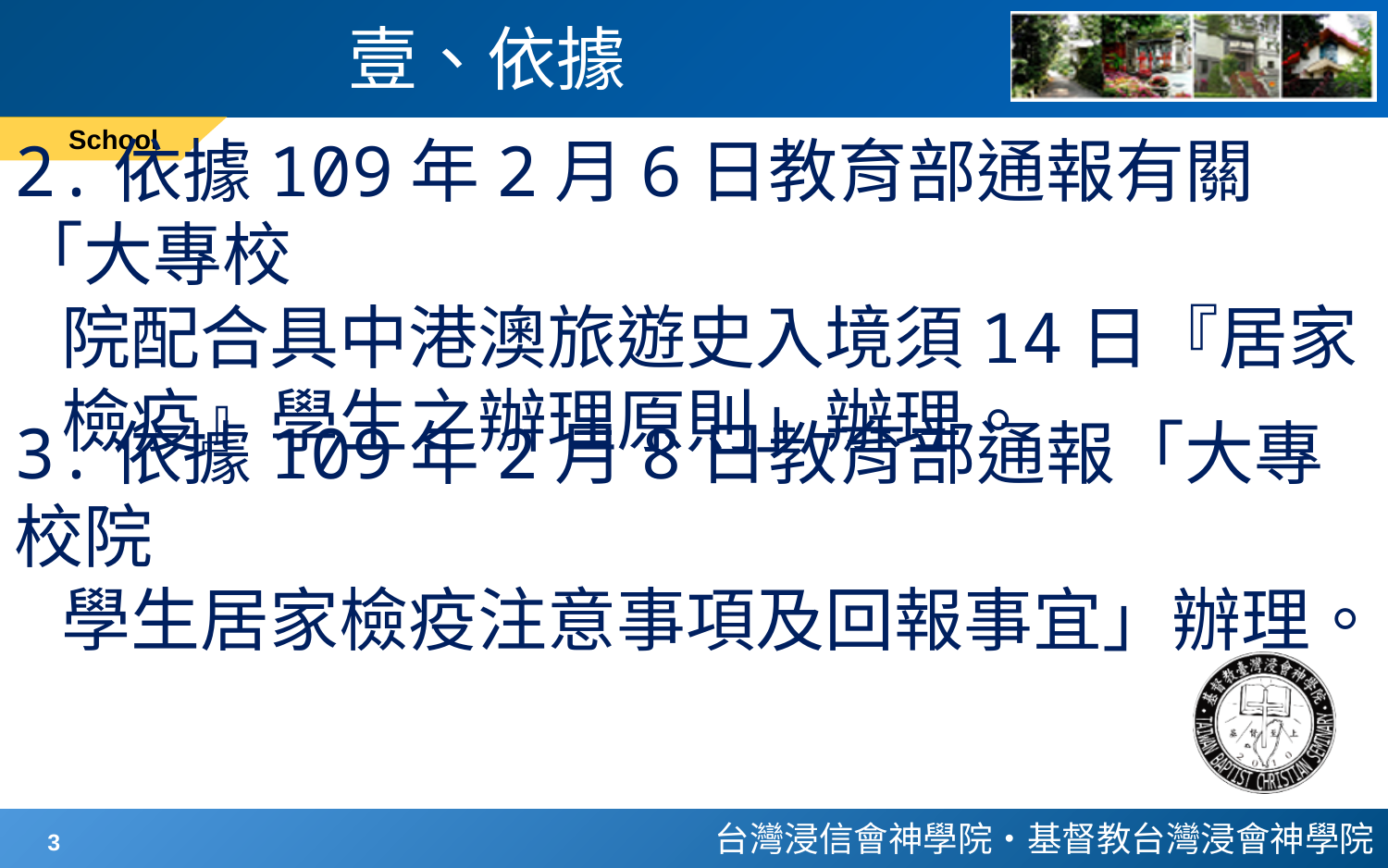

# 壹、依據
School
2.依據109年2月6日教育部通報有關「大專校
  院配合具中港澳旅遊史入境須14日『居家
  檢疫』學生之辦理原則」辦理。
3.依據109年2月8日教育部通報「大專校院
  學生居家檢疫注意事項及回報事宜」辦理。